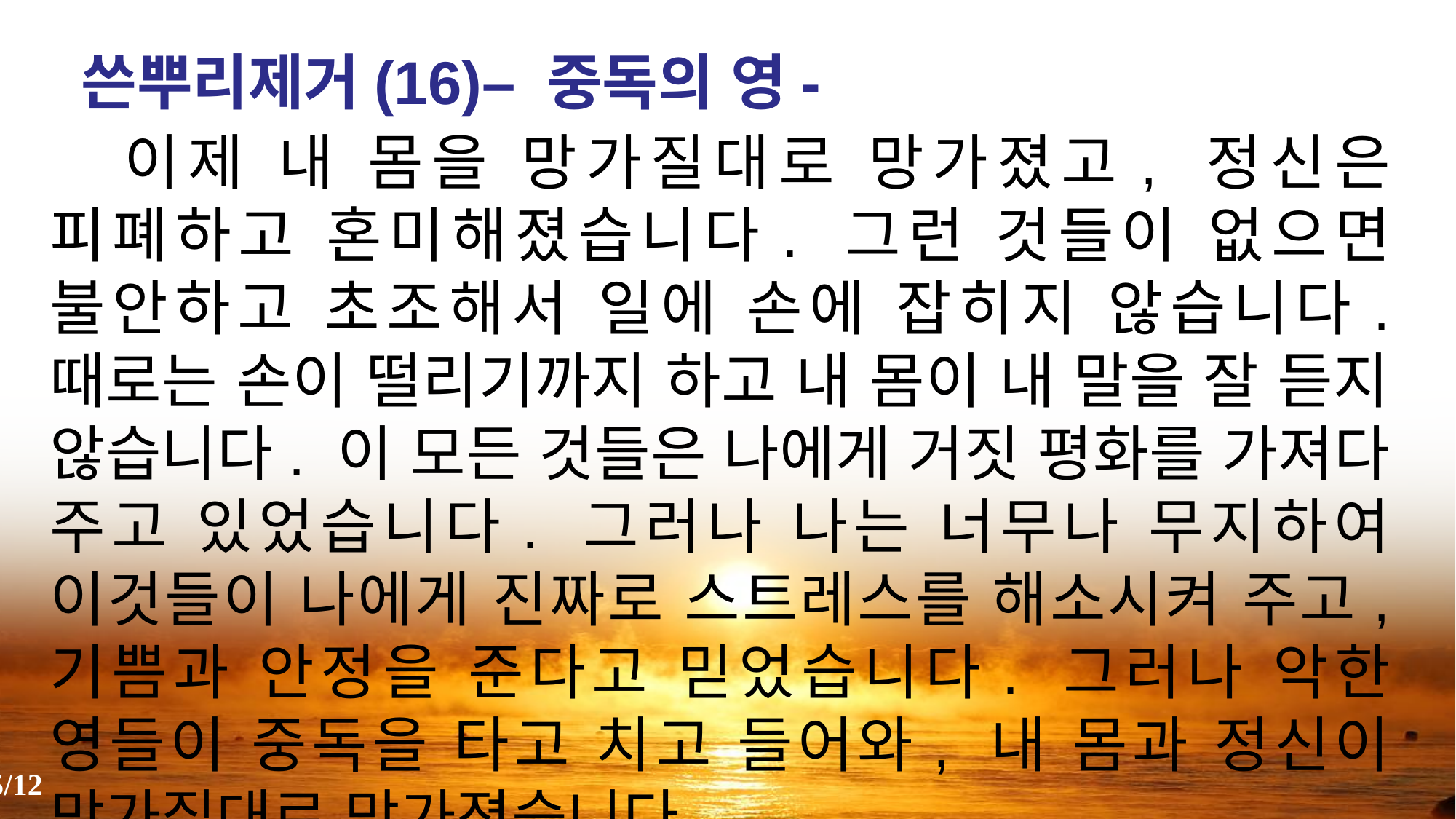

쓴뿌리제거(16)– 중독의 영-
  이제 내 몸을 망가질대로 망가졌고, 정신은 피폐하고 혼미해졌습니다. 그런 것들이 없으면 불안하고 초조해서 일에 손에 잡히지 않습니다. 때로는 손이 떨리기까지 하고 내 몸이 내 말을 잘 듣지 않습니다. 이 모든 것들은 나에게 거짓 평화를 가져다 주고 있었습니다. 그러나 나는 너무나 무지하여 이것들이 나에게 진짜로 스트레스를 해소시켜 주고, 기쁨과 안정을 준다고 믿었습니다. 그러나 악한 영들이 중독을 타고 치고 들어와, 내 몸과 정신이 망가질대로 망가졌습니다.